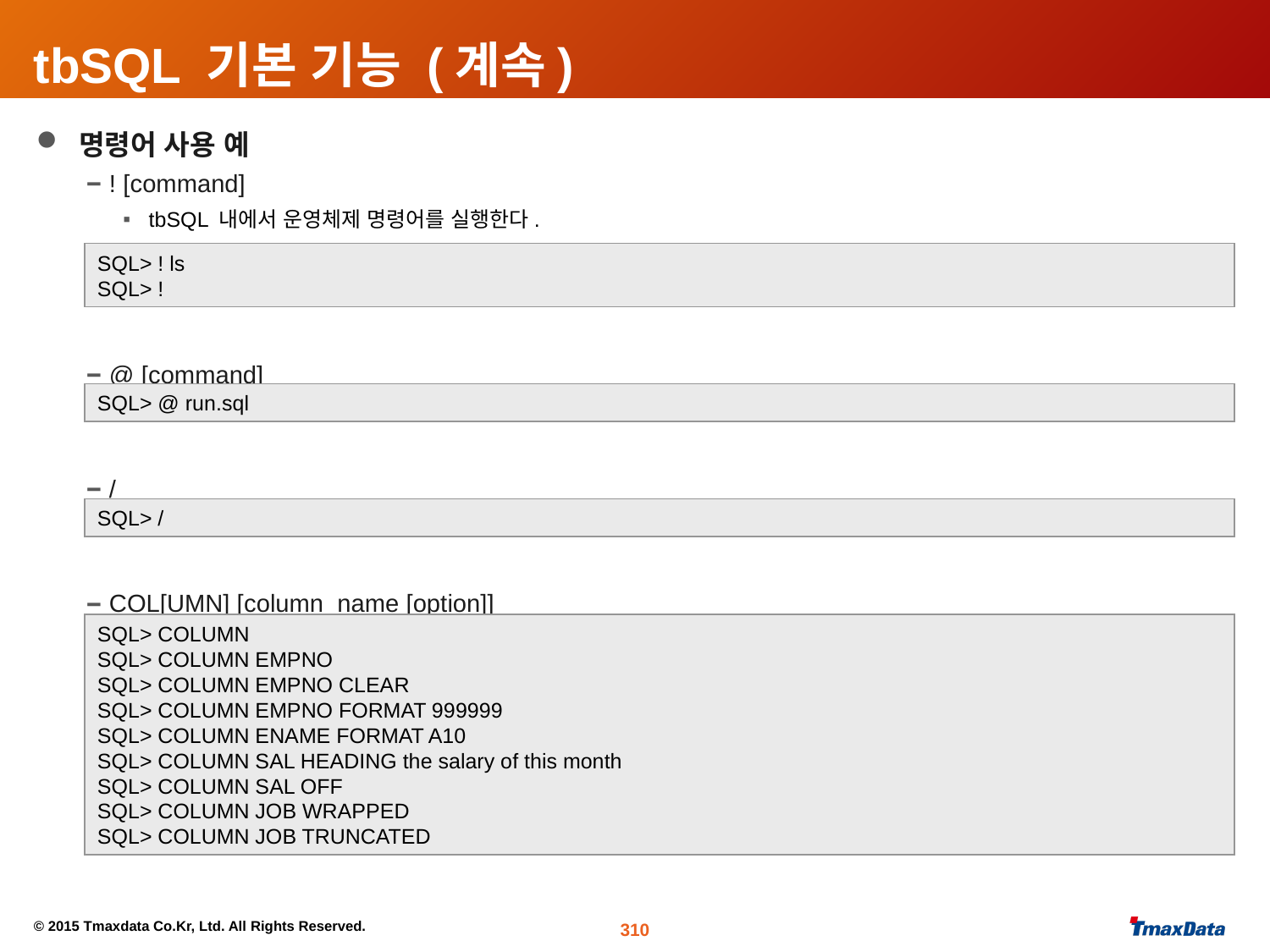

# tbSQL 기본 기능 (계속)
 명령어 사용 예
 ! [command]
tbSQL 내에서 운영체제 명령어를 실행한다.

 @ [command]
스크립트 파일을 실행한다 .

 /
현재 SQL 버퍼 내의 명령어를 실행한다.

 COL[UMN] [column_name [option]]
칼럼 출력속성을 지정할 수 있다.
SQL> ! ls
SQL> !
SQL> @ run.sql
SQL> /
SQL> COLUMN
SQL> COLUMN EMPNO
SQL> COLUMN EMPNO CLEAR
SQL> COLUMN EMPNO FORMAT 999999
SQL> COLUMN ENAME FORMAT A10
SQL> COLUMN SAL HEADING the salary of this month
SQL> COLUMN SAL OFF
SQL> COLUMN JOB WRAPPED
SQL> COLUMN JOB TRUNCATED